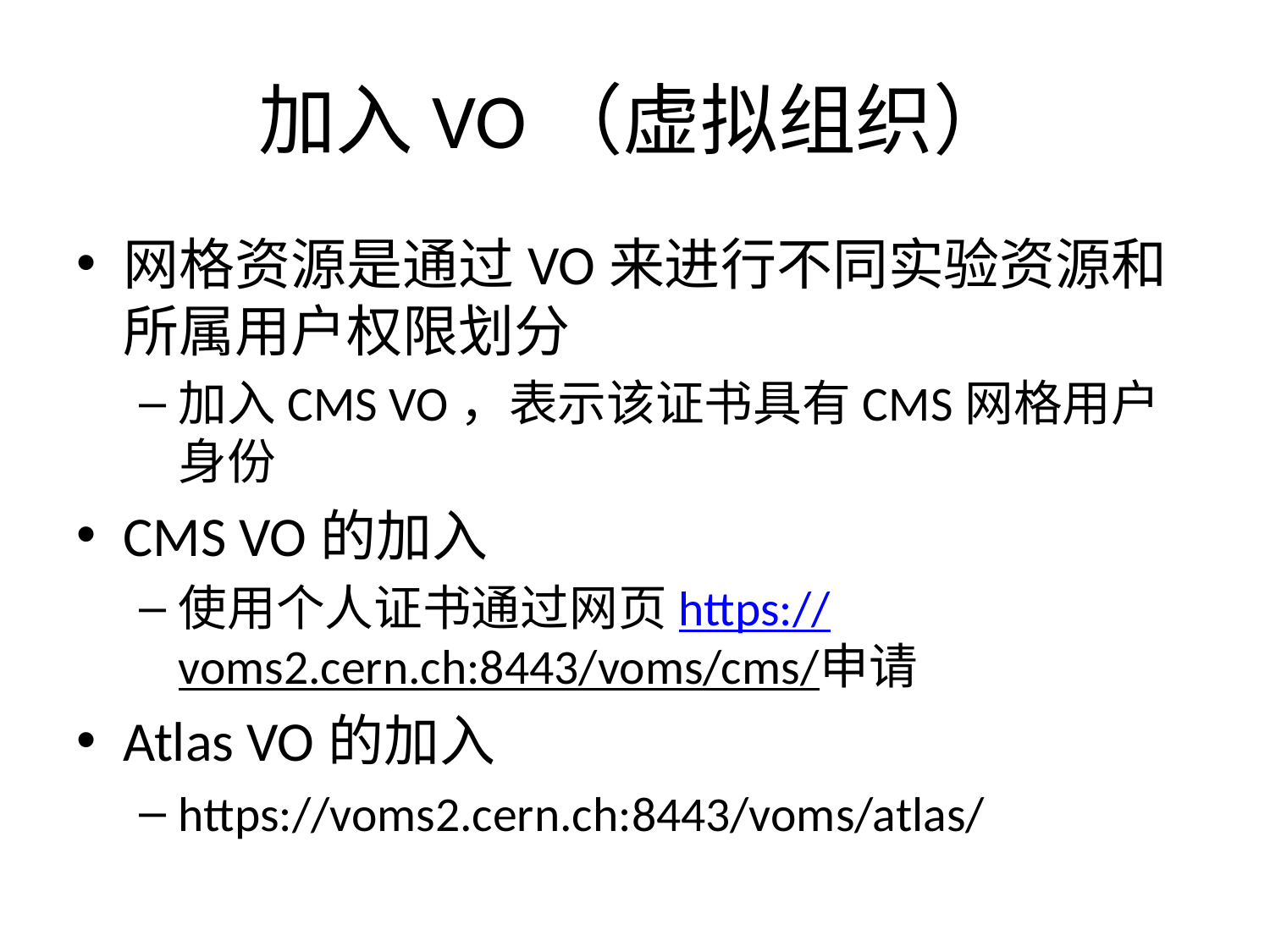

# 加入VO（虚拟组织）
网格资源是通过VO来进行不同实验资源和所属用户权限划分
加入CMS VO，表示该证书具有CMS网格用户身份
CMS VO的加入
使用个人证书通过网页https://voms2.cern.ch:8443/voms/cms/申请
Atlas VO的加入
https://voms2.cern.ch:8443/voms/atlas/